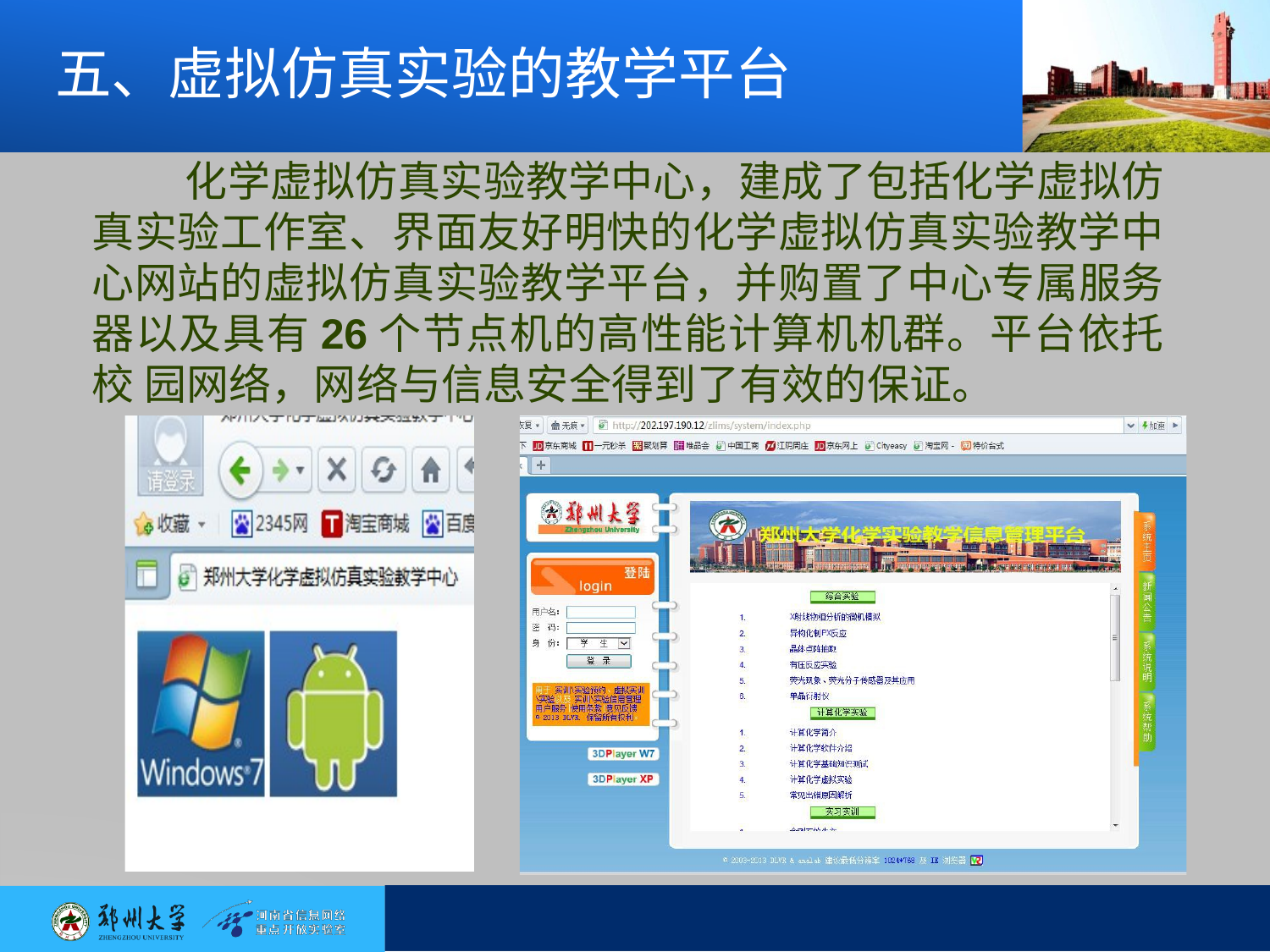

# 五、虚拟仿真实验的教学平台
化学虚拟仿真实验教学中心，建成了包括化学虚拟仿 真实验工作室、界面友好明快的化学虚拟仿真实验教学中 心网站的虚拟仿真实验教学平台，并购置了中心专属服务 器以及具有26个节点机的高性能计算机机群。平台依托校 园网络，网络与信息安全得到了有效的保证。